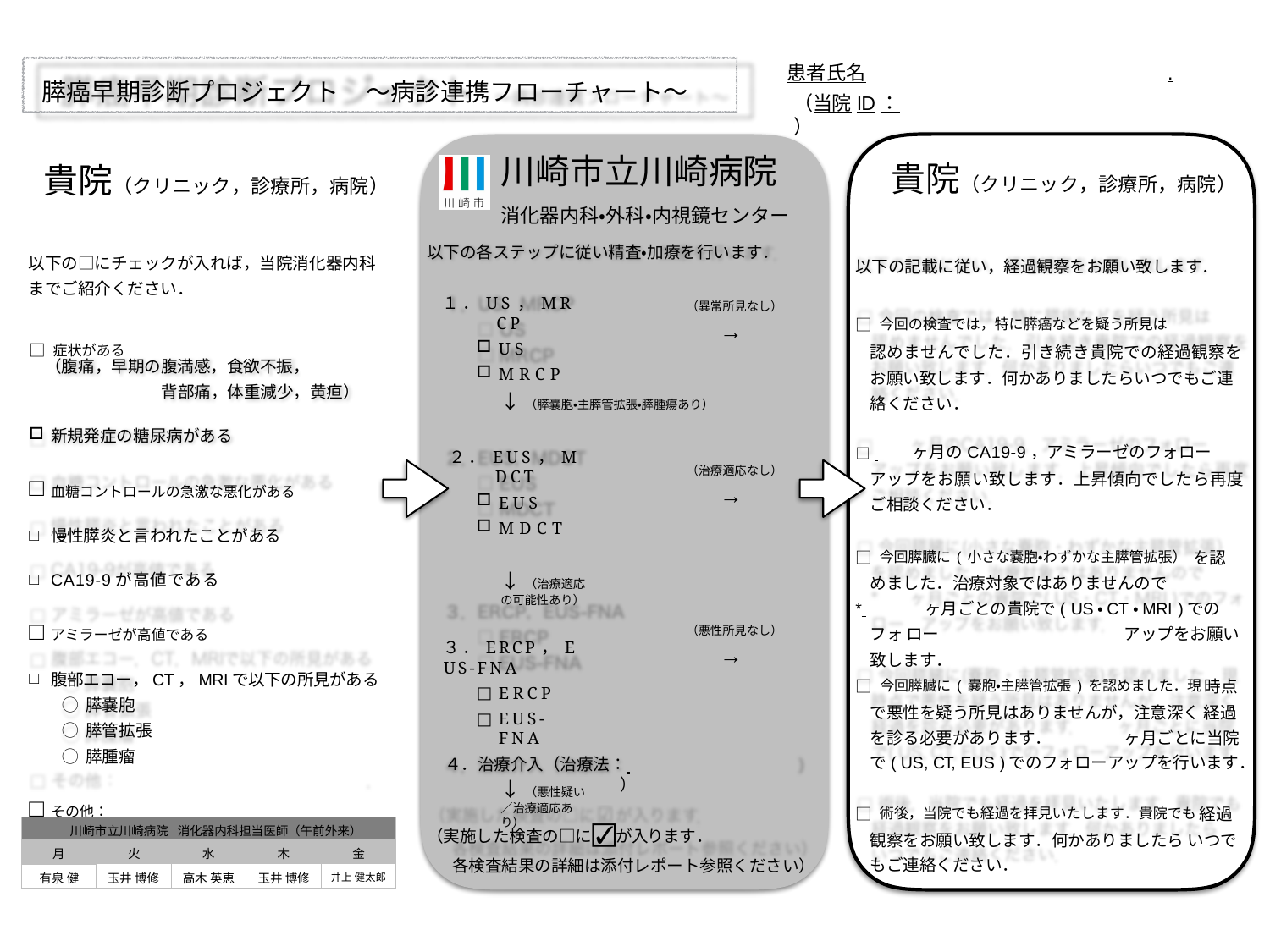

患者氏名	.
（当院ID：	）

# 膵癌早期診断プロジェクト     ～病診連携フローチャート～

川崎市立川崎病院

貴院（クリニック，診療所，病院）

以下の記載に従い，経過観察をお願い致します．
貴院（クリニック，診療所，病院）
以下の□にチェックが入れば，当院消化器内科 までご紹介ください．
消化器内科・外科・内視鏡センター
以下の各ステップに従い精査・加療を行います．

１．US，MRCP
US
MRCP

（異常所見なし）
→
□ 今回の検査では，特に膵癌などを疑う所見は
認めませんでした．引き続き貴院での経過観察を お願い致します．何かありましたらいつでもご連 絡ください．

□ 症状がある

（腹痛，早期の腹満感，食欲不振，
背部痛，体重減少，黄疸）

↓（膵嚢胞・主膵管拡張・膵腫瘍あり）
新規発症の糖尿病がある

血糖コントロールの急激な悪化がある
慢性膵炎と言われたことがある
CA19-9が高値である

アミラーゼが高値である
腹部エコー，CT，MRIで以下の所見がある
◯ 膵嚢胞
◯ 膵管拡張
◯ 膵腫瘤

その他： 	．

□  	ヶ月のCA19-9，アミラーゼのフォロー
アップをお願い致します．上昇傾向でしたら再度 ご相談ください．

２．EUS，MDCT
EUS
MDCT

↓（治療適応の可能性あり）

３．ERCP，EUS-FNA
ERCP
EUS-FNA

↓（悪性疑い／治療適応あり）

（治療適応なし）
→

□ 今回膵臓に(小さな嚢胞・わずかな主膵管拡張）  を認めました．治療対象ではありませんので
* 	ヶ月ごとの貴院で( US・CT・MRI )でのフォ ロー		アップをお願い致します．

（悪性所見なし）
→

□ 今回膵臓に(嚢胞・主膵管拡張)を認めました．現 時点で悪性を疑う所見はありませんが，注意深く 経過を診る必要があります． 	ヶ月ごとに当院 で( US, CT, EUS )でのフォローアップを行います．

４．治療介入（治療法： 	）
（実施した検査の□に☑が入ります．
各検査結果の詳細は添付レポート参照ください）

□ 術後，当院でも経過を拝見いたします．貴院でも 経過観察をお願い致します．何かありましたら いつでもご連絡ください．

| 川崎市立川崎病院 消化器内科担当医師（午前外来） |  |  |  |  |
| --- | --- | --- | --- | --- |
| 月 | 火 | 水 | 木 | 金 |
| 有泉 健 | 玉井 博修 | 高木 英恵 | 玉井 博修 | 井上 健太郎 |